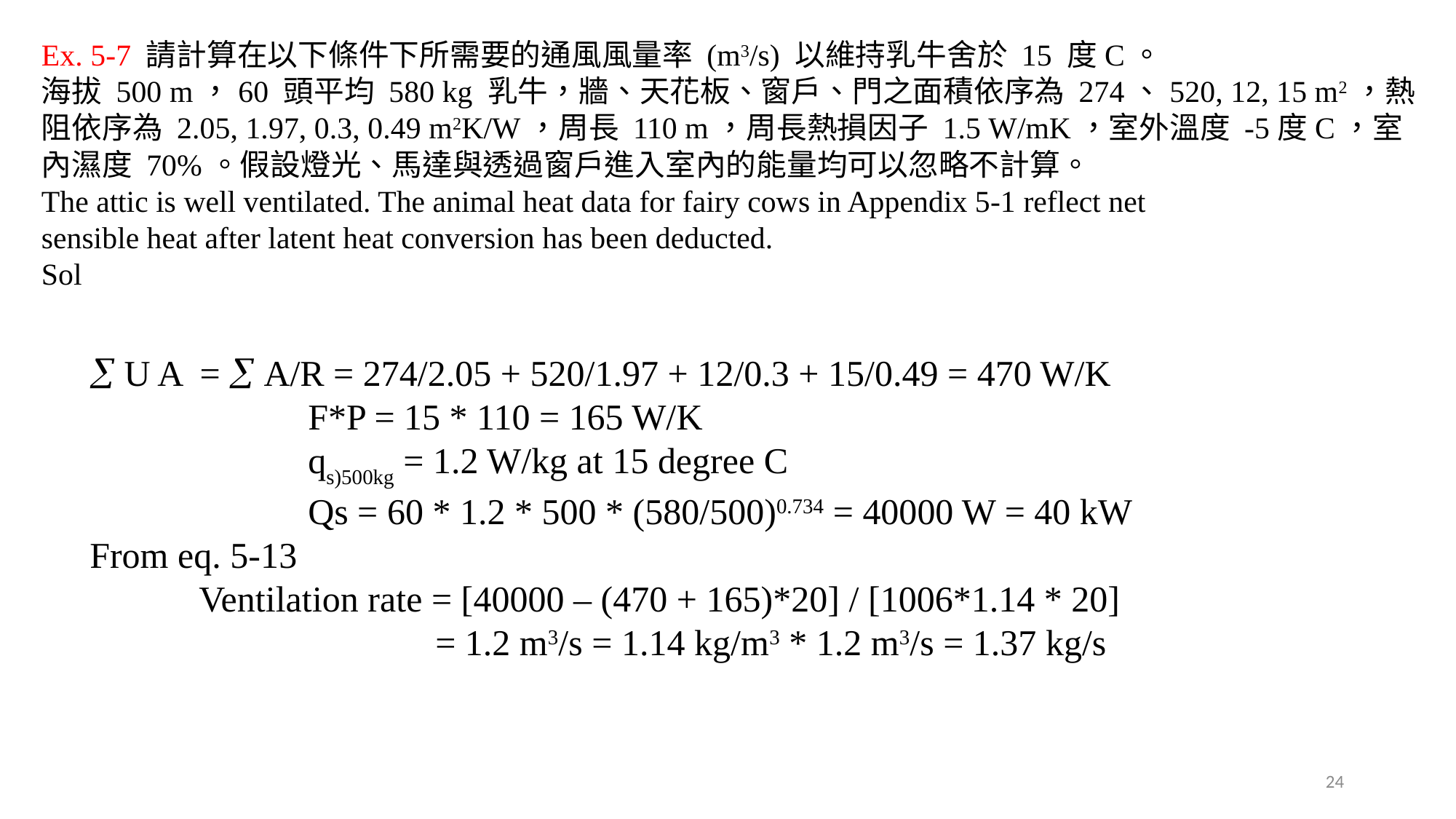

Ex. 5-7 請計算在以下條件下所需要的通風風量率 (m3/s) 以維持乳牛舍於 15 度C。
海拔 500 m，60 頭平均 580 kg 乳牛，牆、天花板、窗戶、門之面積依序為 274、520, 12, 15 m2，熱阻依序為 2.05, 1.97, 0.3, 0.49 m2K/W，周長 110 m，周長熱損因子 1.5 W/mK，室外溫度 -5度C，室內濕度 70%。假設燈光、馬達與透過窗戶進入室內的能量均可以忽略不計算。
The attic is well ventilated. The animal heat data for fairy cows in Appendix 5-1 reflect net
sensible heat after latent heat conversion has been deducted.
Sol
∑ U A  = ∑ A/R = 274/2.05 + 520/1.97 + 12/0.3 + 15/0.49 = 470 W/K
		F*P = 15 * 110 = 165 W/K
		qs)500kg = 1.2 W/kg at 15 degree C
		Qs = 60 * 1.2 * 500 * (580/500)0.734 = 40000 W = 40 kW
From eq. 5-13
	Ventilation rate = [40000 – (470 + 165)*20] / [1006*1.14 * 20]
			  = 1.2 m3/s = 1.14 kg/m3 * 1.2 m3/s = 1.37 kg/s
24